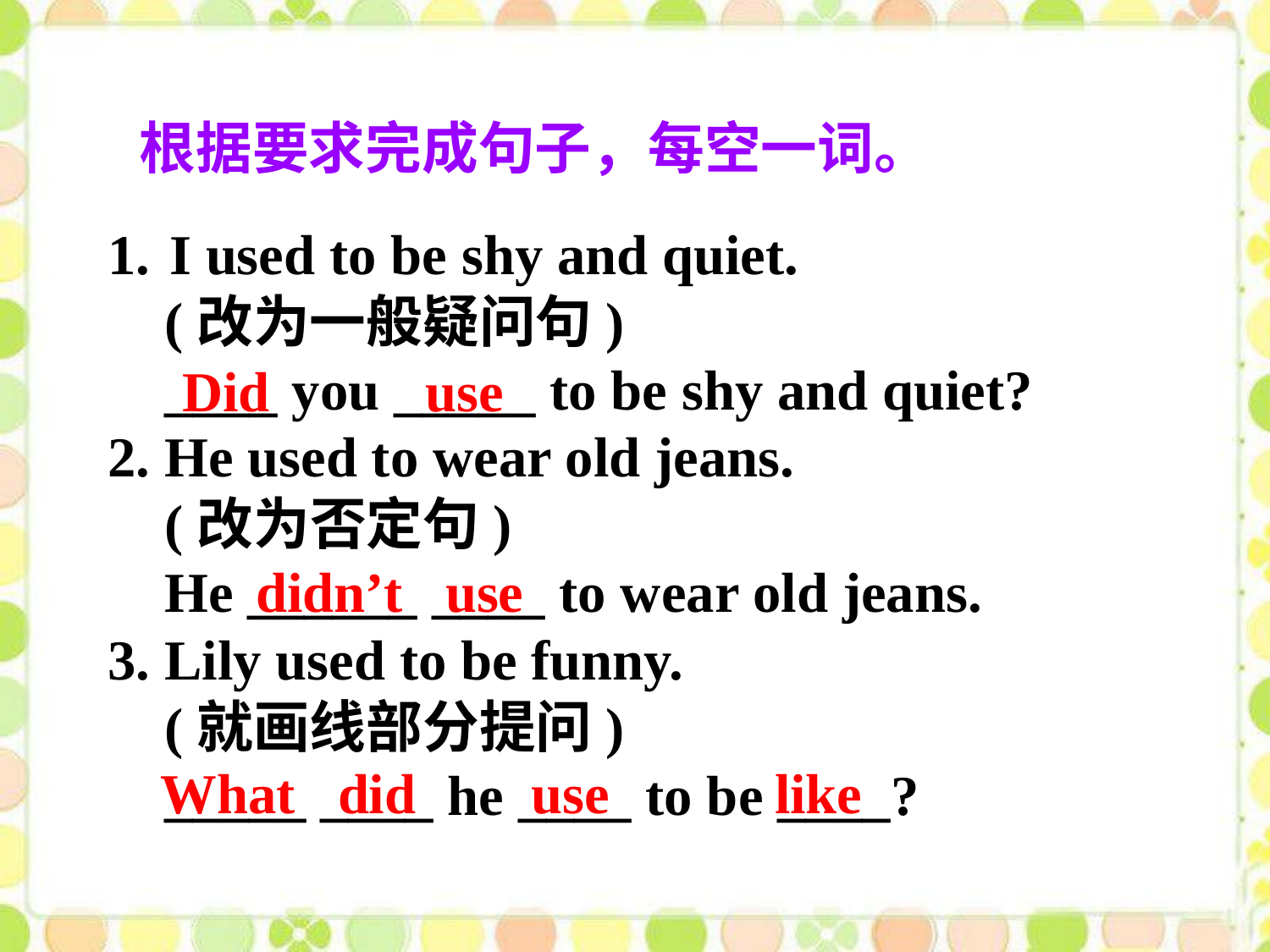

根据要求完成句子，每空一词。
 I used to be shy and quiet.
    (改为一般疑问句)
    ____ you _____ to be shy and quiet?
2. He used to wear old jeans.
    (改为否定句)
    He ______ ____ to wear old jeans.
3. Lily used to be funny.
    (就画线部分提问)
    _____ ____ he ____ to be ____?
Did
use
didn’t   use
What   did
use
like